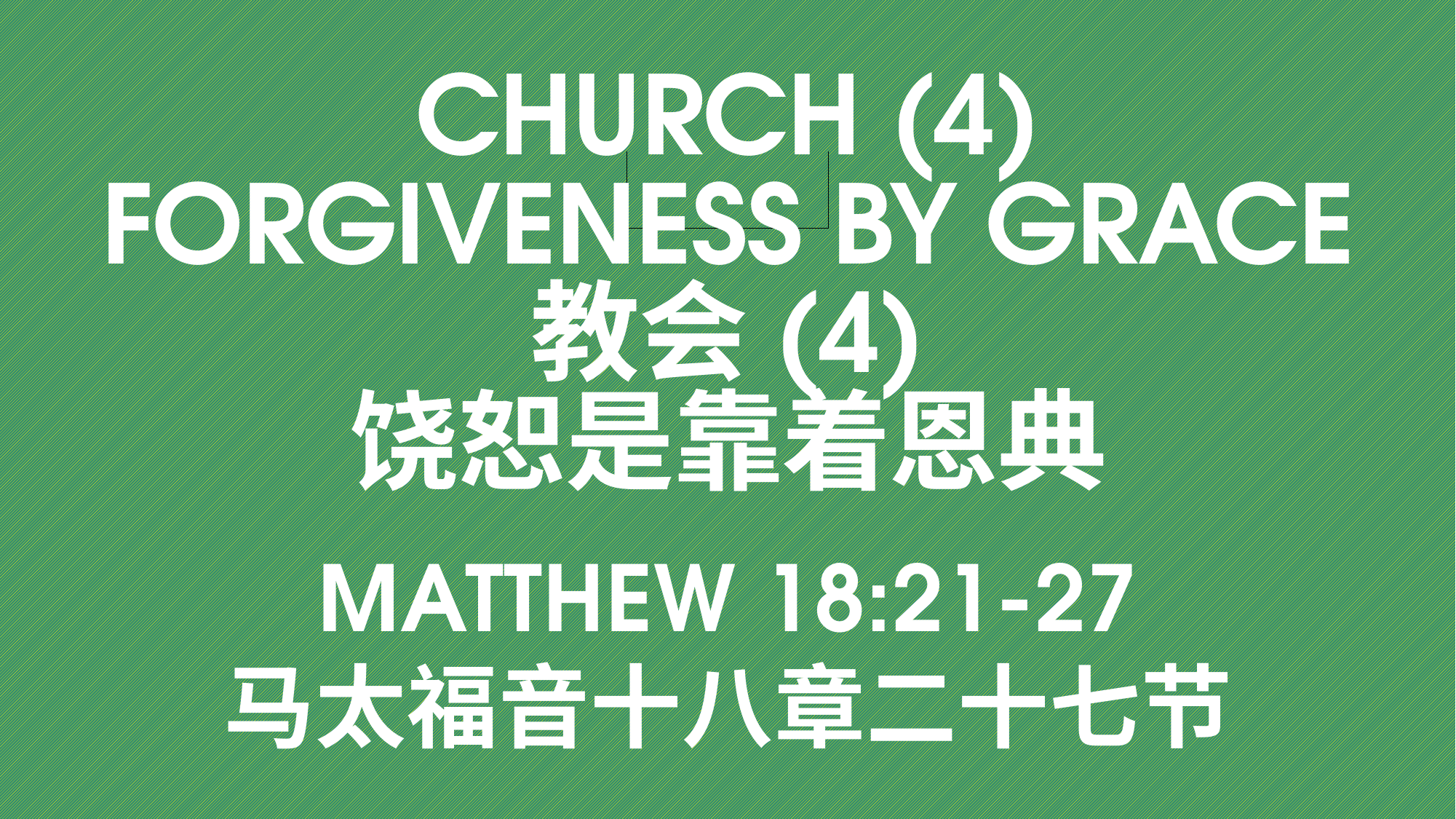

# Church (4) forgiveness by grace 教会(4) 饶恕是靠着恩典
MATTHEW 18:21-27
马太福音十八章二十七节